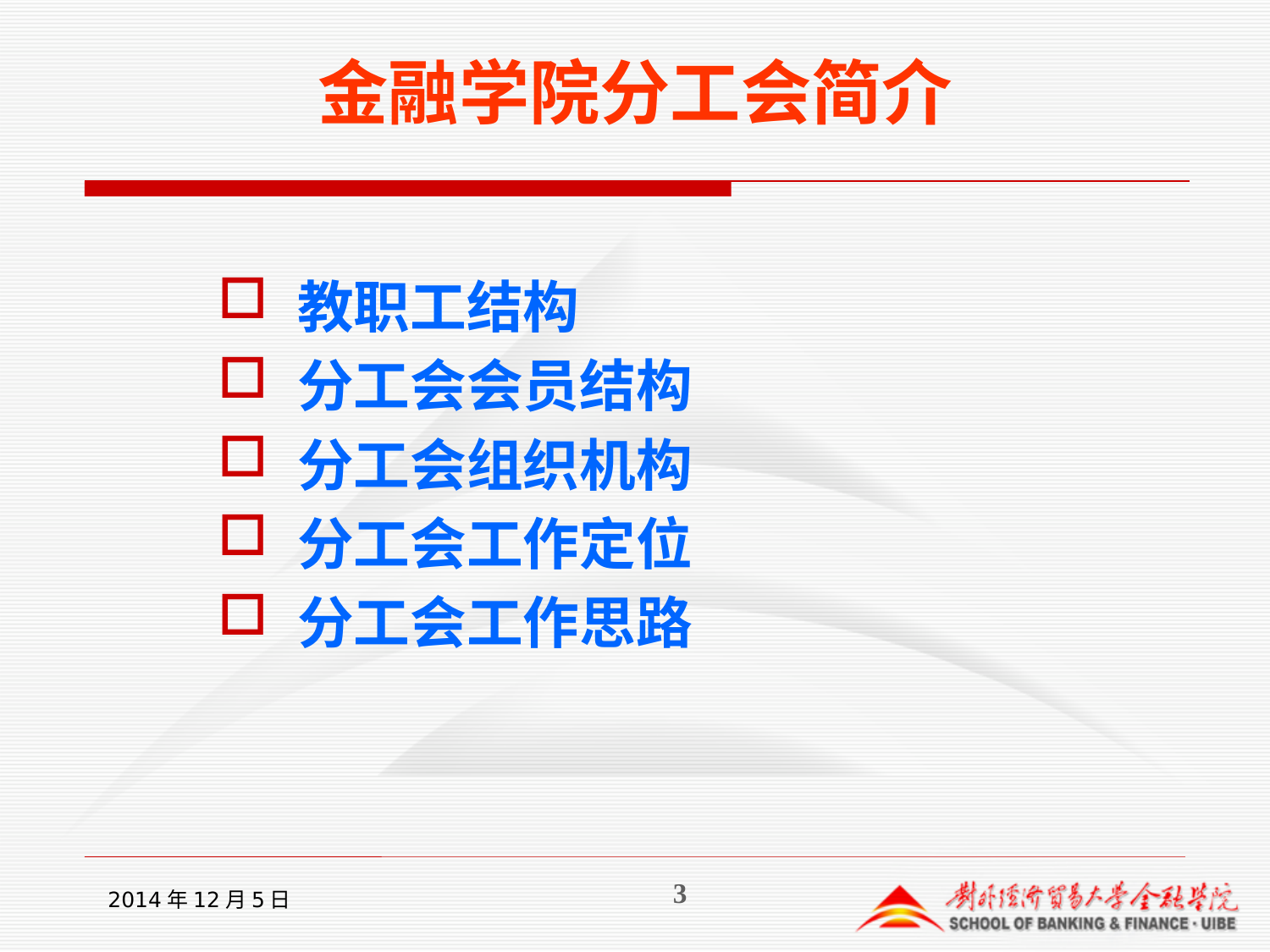

金融学院分工会简介

教职工结构
分工会会员结构
分工会组织机构
分工会工作定位
分工会工作思路
2014年12月5日